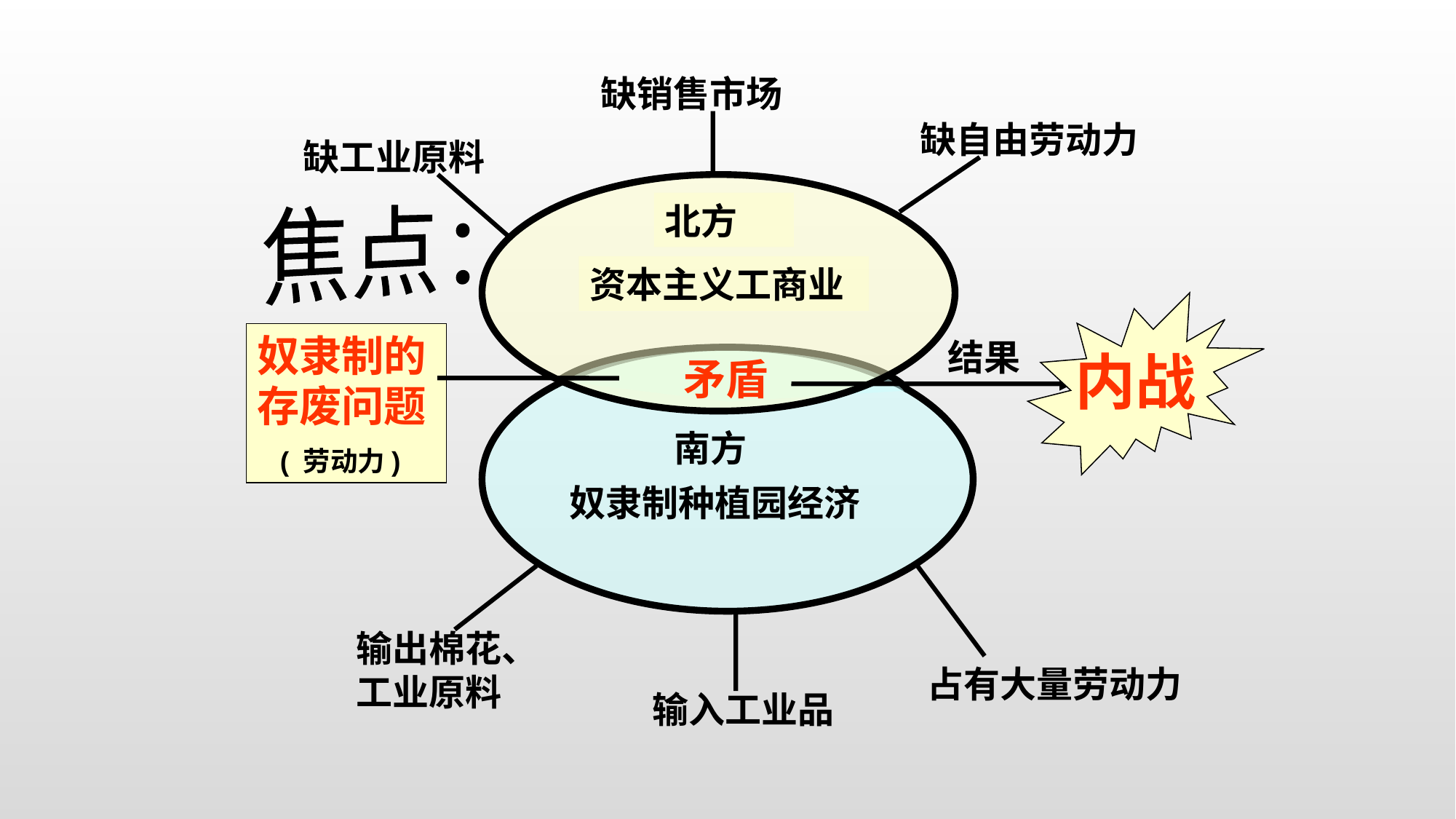

缺销售市场

缺自由劳动力

缺工业原料

北方
资本主义工商业
焦点：

内战
奴隶制的存废问题
   ( 劳动力)

结果

矛盾
  南方
     奴隶制种植园经济

占有大量劳动力

输出棉花、工业原料

输入工业品